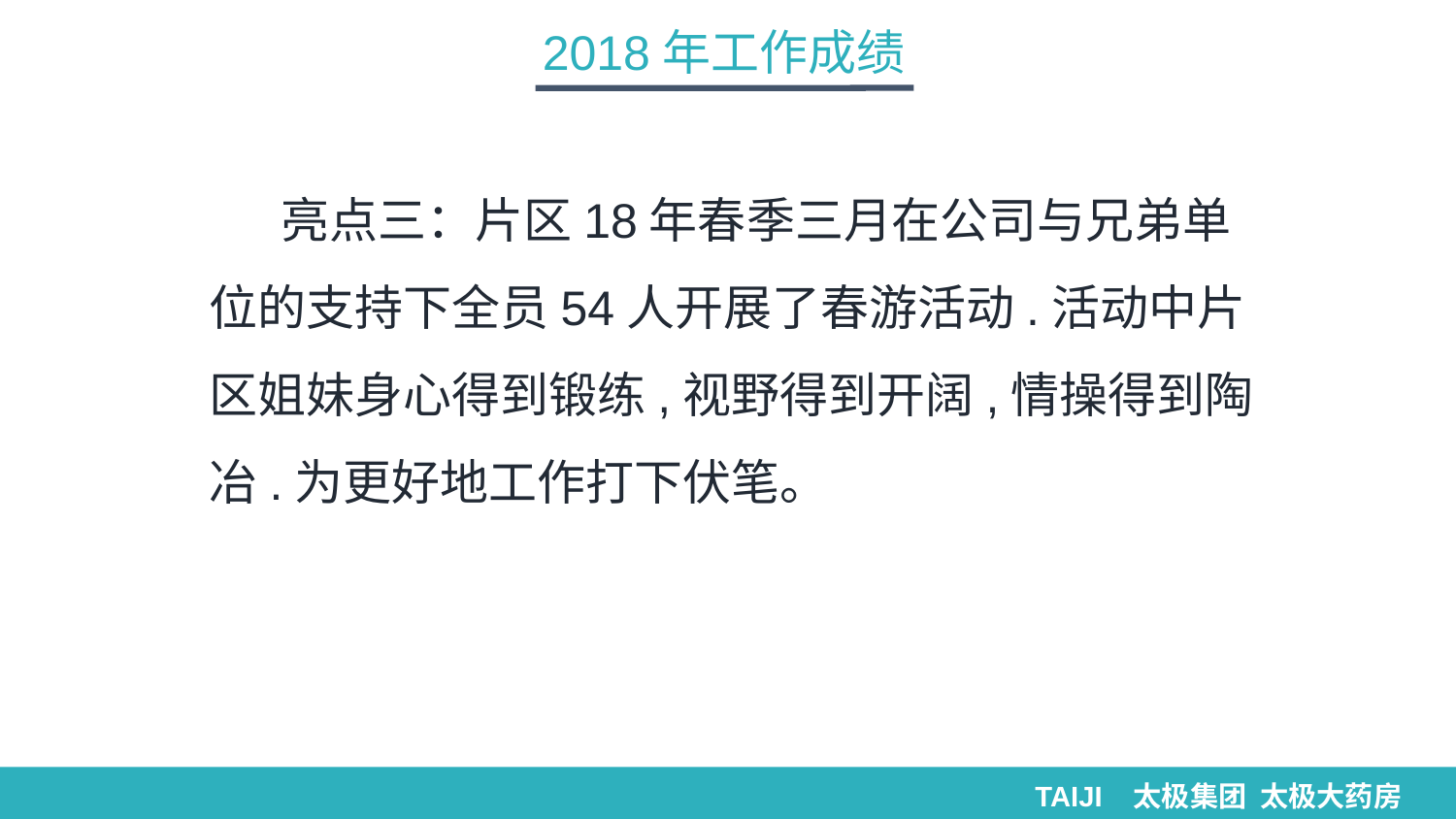

2018年工作成绩
亮点三：片区18年春季三月在公司与兄弟单位的支持下全员54人开展了春游活动.活动中片区姐妹身心得到锻练,视野得到开阔,情操得到陶冶.为更好地工作打下伏笔。

TAIJI   太极集团  太极大药房